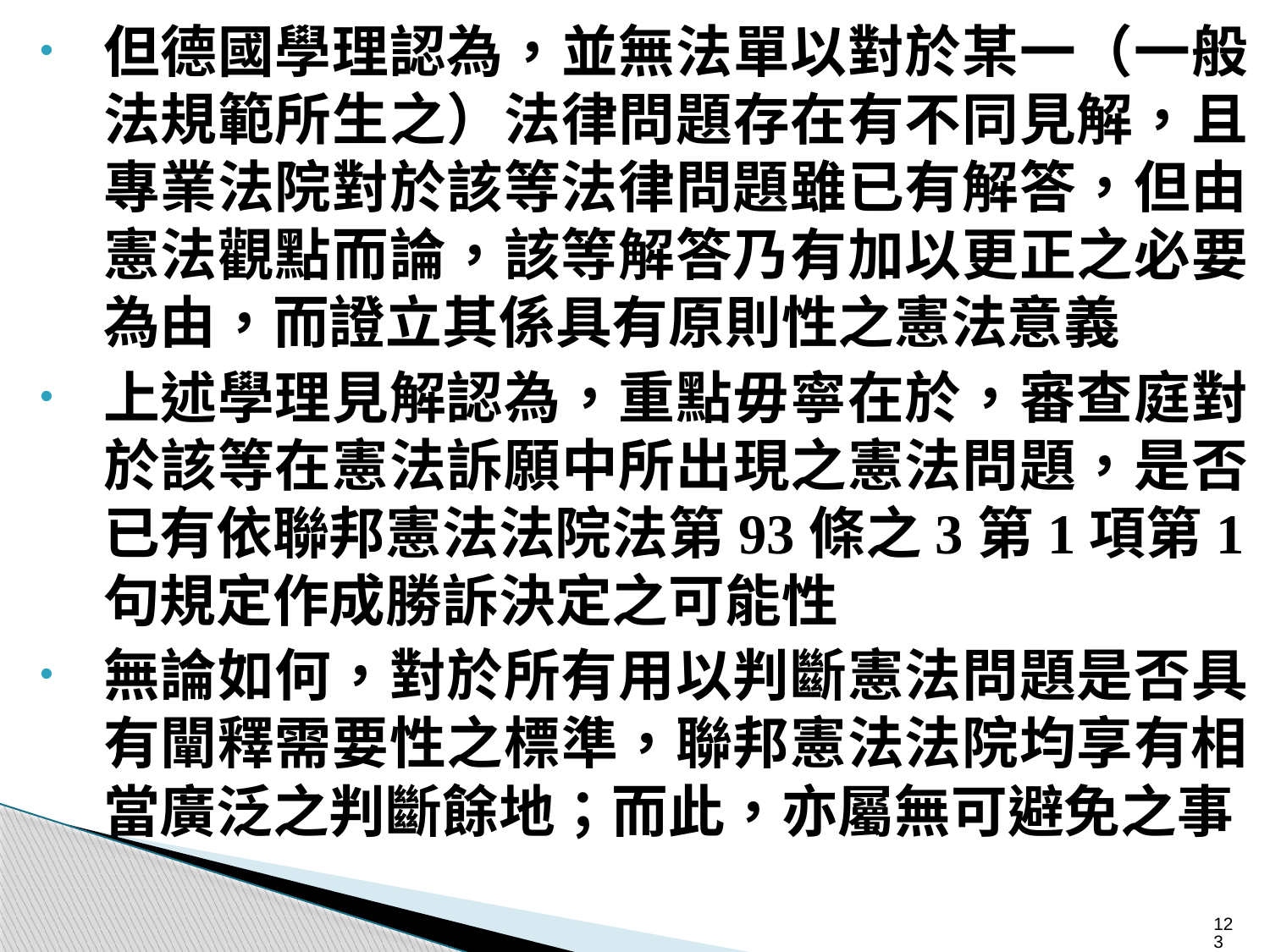

但德國學理認為，並無法單以對於某一（一般法規範所生之）法律問題存在有不同見解，且專業法院對於該等法律問題雖已有解答，但由憲法觀點而論，該等解答乃有加以更正之必要為由，而證立其係具有原則性之憲法意義
上述學理見解認為，重點毋寧在於，審查庭對於該等在憲法訴願中所出現之憲法問題，是否已有依聯邦憲法法院法第93條之3第1項第1句規定作成勝訴決定之可能性
無論如何，對於所有用以判斷憲法問題是否具有闡釋需要性之標準，聯邦憲法法院均享有相當廣泛之判斷餘地；而此，亦屬無可避免之事

123